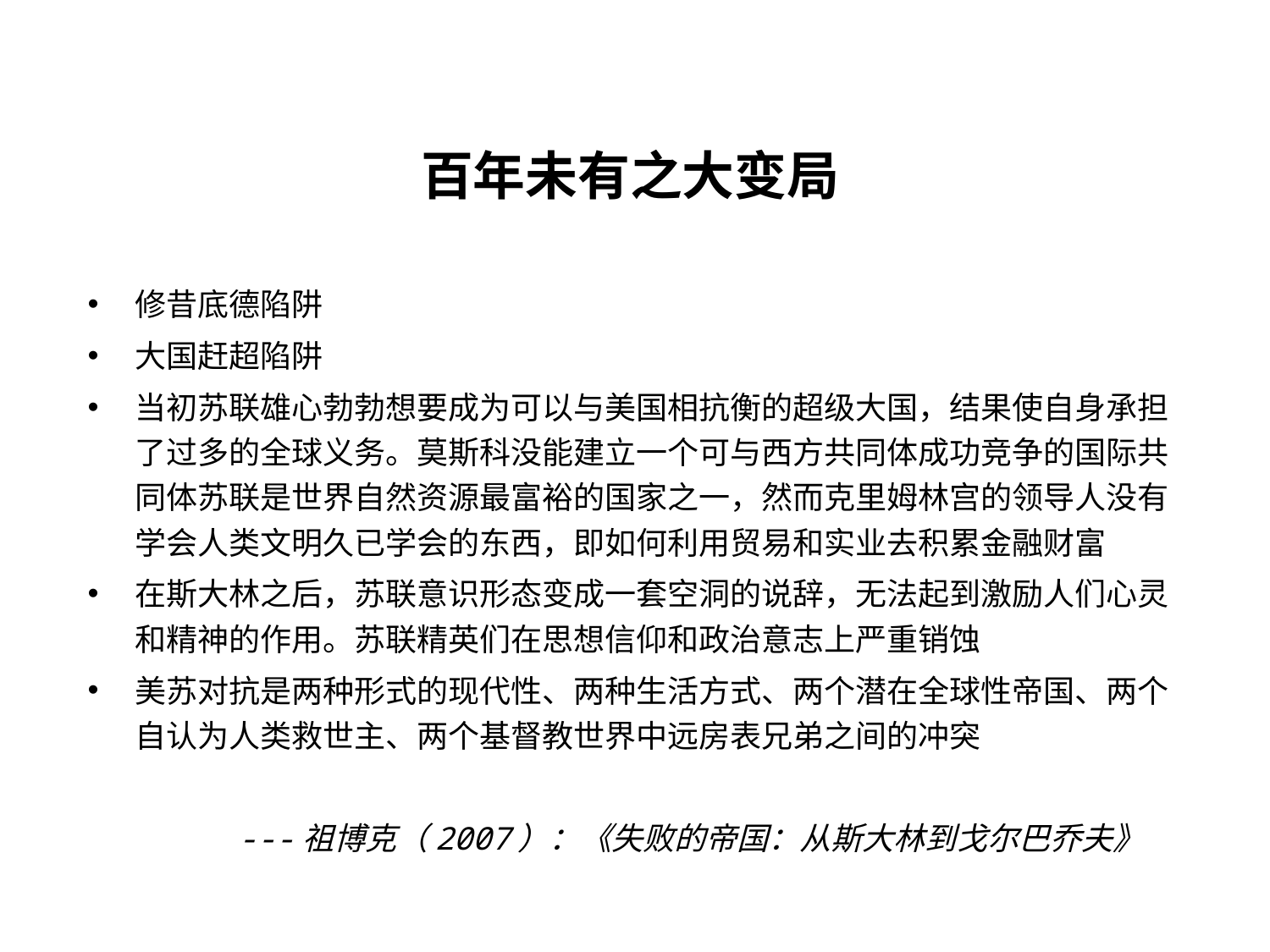

百年未有之大变局

修昔底德陷阱
大国赶超陷阱
当初苏联雄心勃勃想要成为可以与美国相抗衡的超级大国，结果使自身承担了过多的全球义务。莫斯科没能建立一个可与西方共同体成功竞争的国际共同体苏联是世界自然资源最富裕的国家之一，然而克里姆林宫的领导人没有学会人类文明久已学会的东西，即如何利用贸易和实业去积累金融财富
在斯大林之后，苏联意识形态变成一套空洞的说辞，无法起到激励人们心灵和精神的作用。苏联精英们在思想信仰和政治意志上严重销蚀
美苏对抗是两种形式的现代性、两种生活方式、两个潜在全球性帝国、两个自认为人类救世主、两个基督教世界中远房表兄弟之间的冲突

        ---祖博克（2007）：《失败的帝国：从斯大林到戈尔巴乔夫》
IWEP